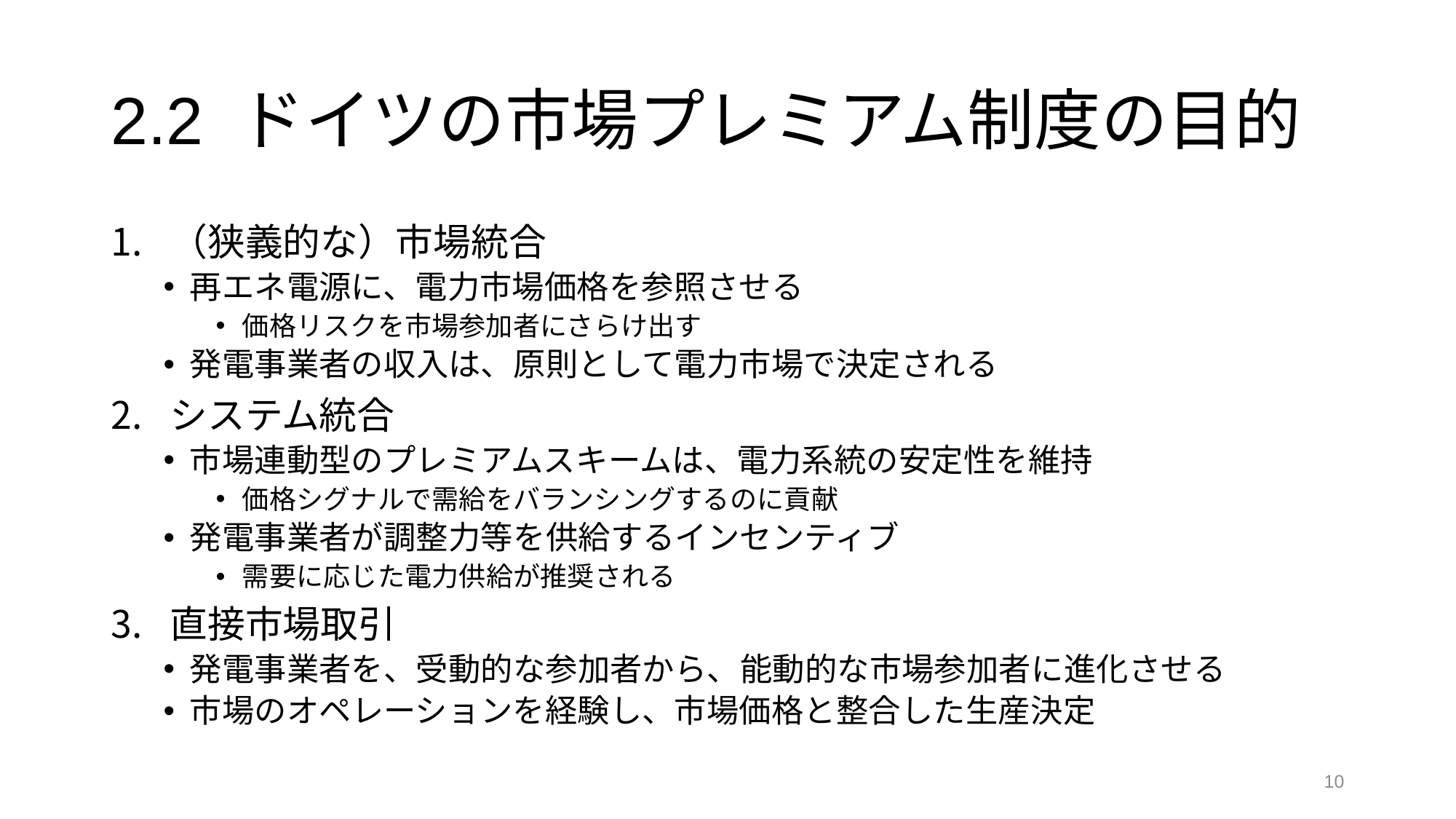

# 2.2 ドイツの市場プレミアム制度の目的
（狭義的な）市場統合
再エネ電源に、電力市場価格を参照させる
価格リスクを市場参加者にさらけ出す
発電事業者の収入は、原則として電力市場で決定される
システム統合
市場連動型のプレミアムスキームは、電力系統の安定性を維持
価格シグナルで需給をバランシングするのに貢献
発電事業者が調整力等を供給するインセンティブ
需要に応じた電力供給が推奨される
直接市場取引
発電事業者を、受動的な参加者から、能動的な市場参加者に進化させる
市場のオペレーションを経験し、市場価格と整合した生産決定
10